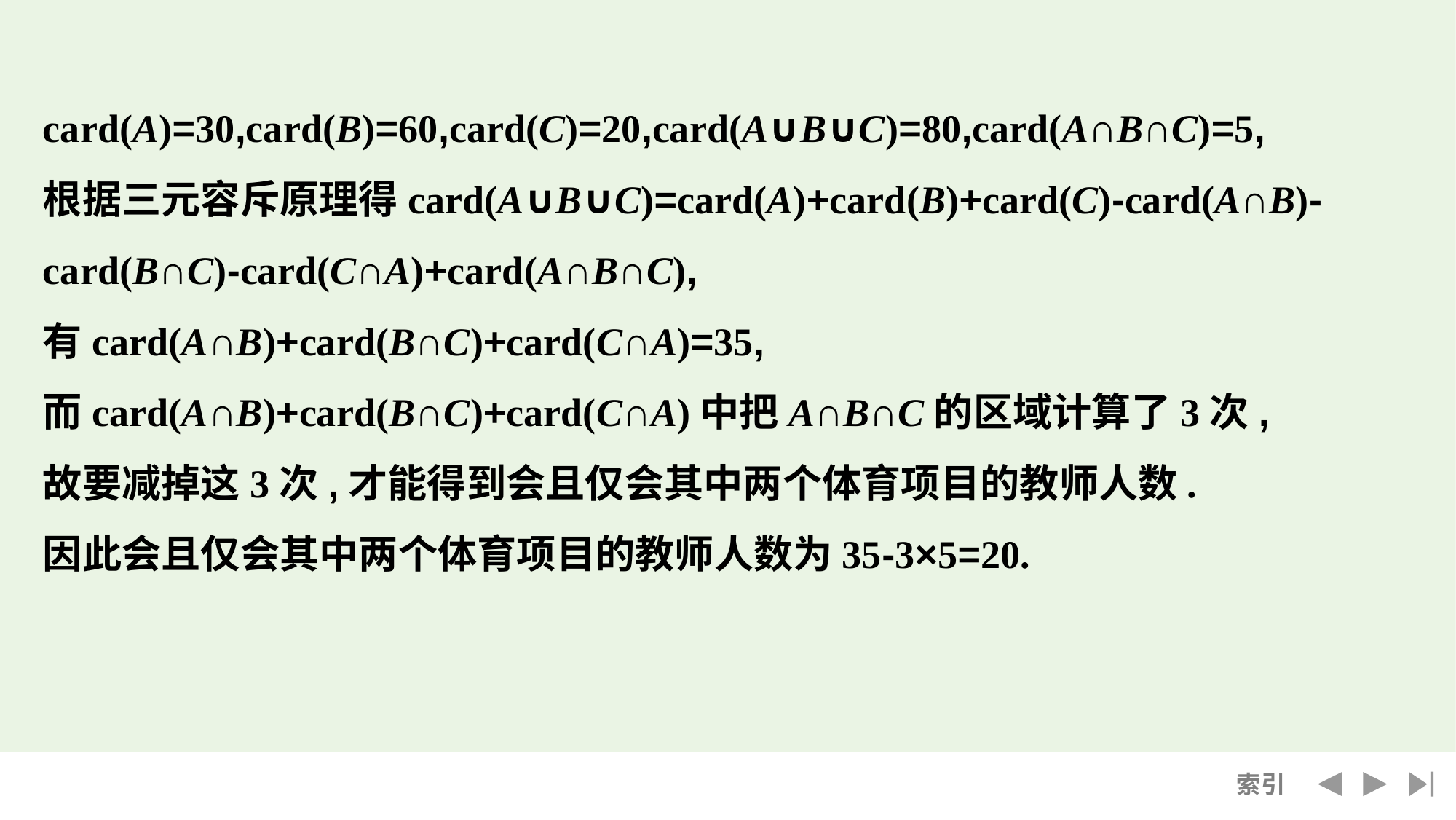

card(A)=30,card(B)=60,card(C)=20,card(A∪B∪C)=80,card(A∩B∩C)=5,
根据三元容斥原理得card(A∪B∪C)=card(A)+card(B)+card(C)-card(A∩B)-card(B∩C)-card(C∩A)+card(A∩B∩C),
有card(A∩B)+card(B∩C)+card(C∩A)=35,
而card(A∩B)+card(B∩C)+card(C∩A)中把A∩B∩C的区域计算了3次,
故要减掉这3次,才能得到会且仅会其中两个体育项目的教师人数.
因此会且仅会其中两个体育项目的教师人数为35-3×5=20.